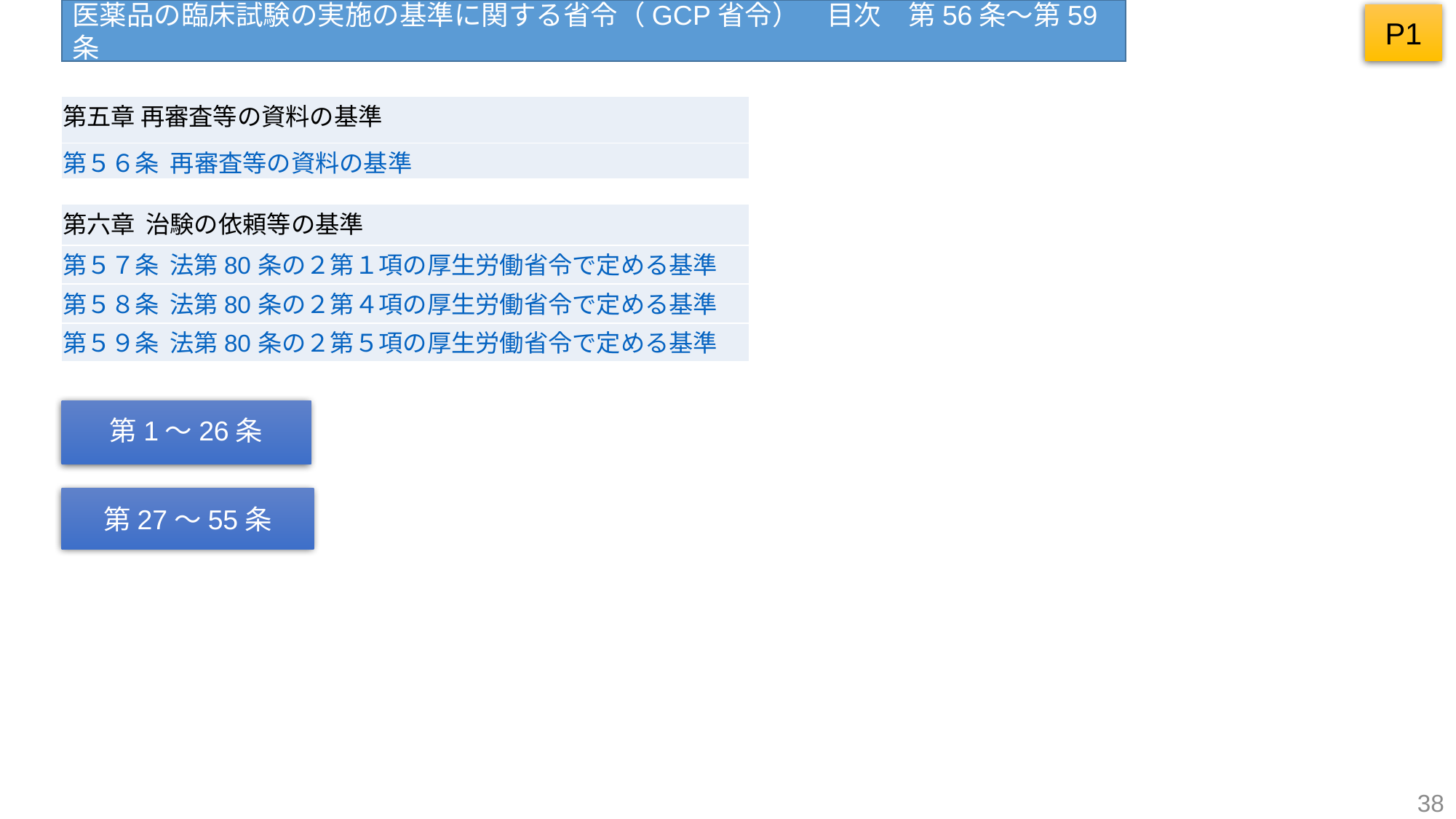

医薬品の臨床試験の実施の基準に関する省令（GCP省令）　目次　第56条～第59条
P1
| 第五章 再審査等の資料の基準 |
| --- |
| 第５６条 再審査等の資料の基準 |
| 第六章  治験の依頼等の基準 |
| --- |
| 第５７条 法第 80 条の２第１項の厚生労働省令で定める基準 |
| 第５８条 法第 80 条の２第４項の厚生労働省令で定める基準 |
| 第５９条 法第 80 条の２第５項の厚生労働省令で定める基準 |
第1～26条
第27～55条